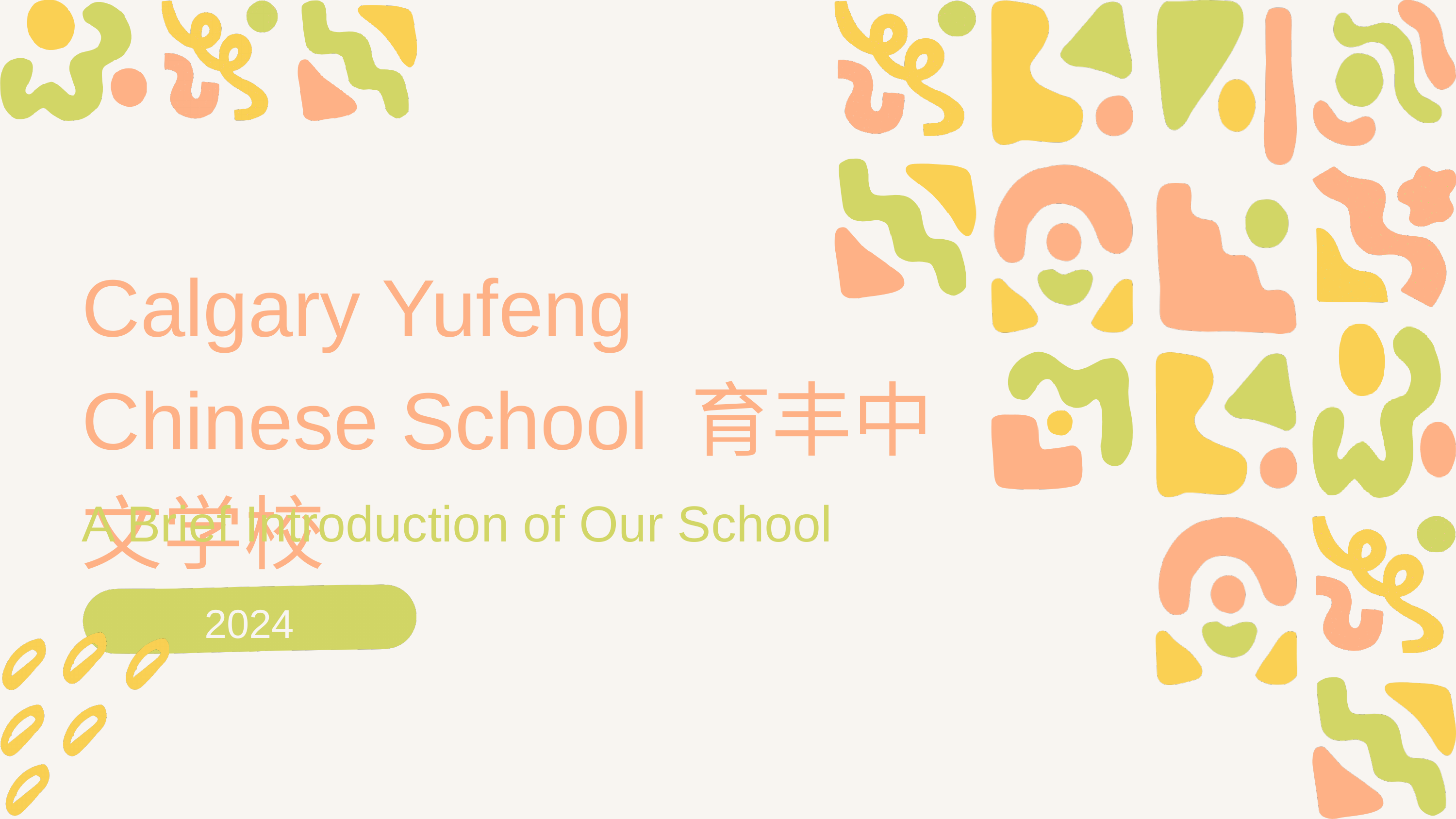

Calgary Yufeng Chinese School 育丰中文学校

A Brief Introduction of Our School

2024